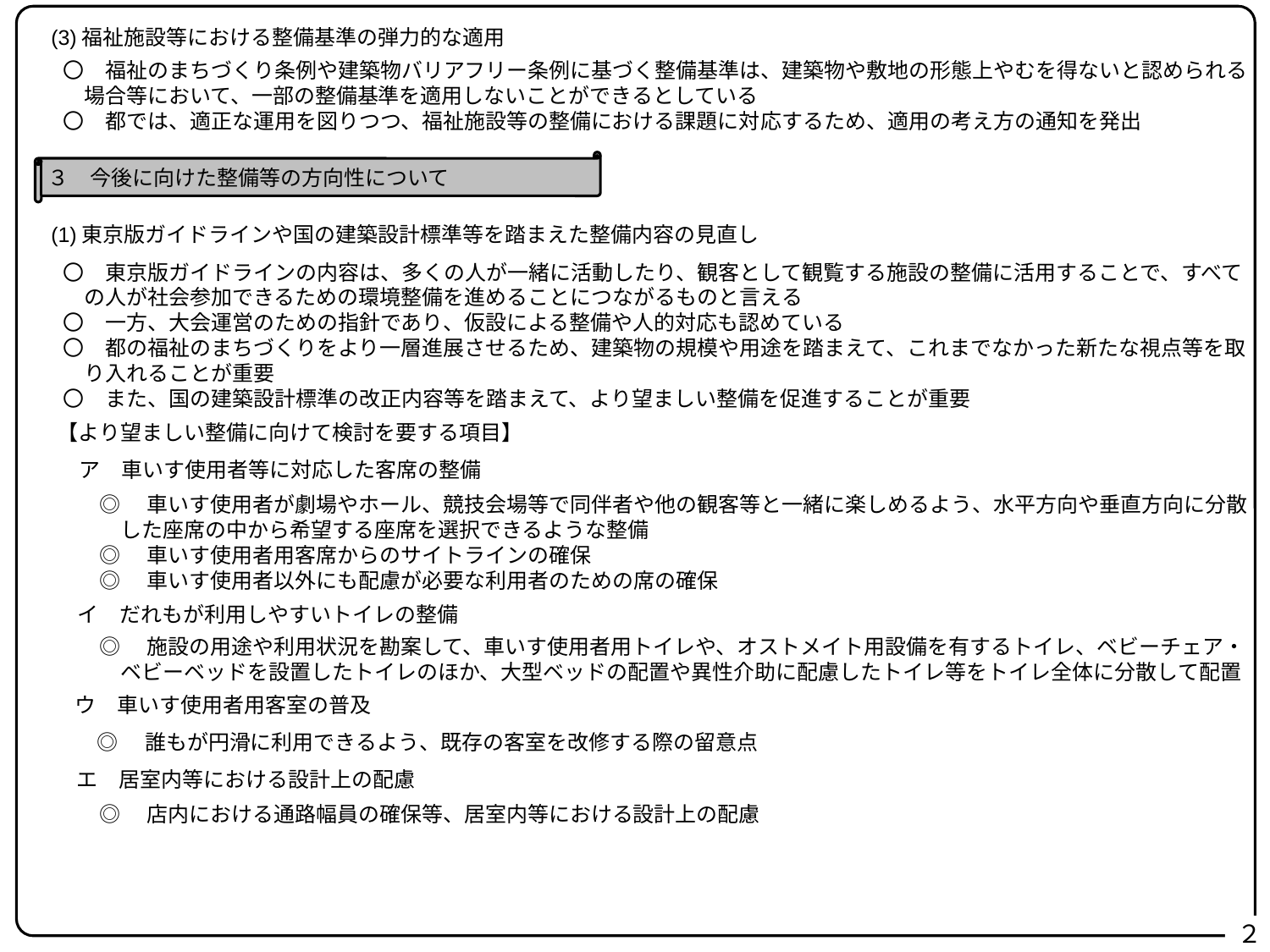

(3)福祉施設等における整備基準の弾力的な適用
〇　福祉のまちづくり条例や建築物バリアフリー条例に基づく整備基準は、建築物や敷地の形態上やむを得ないと認められる
　場合等において、一部の整備基準を適用しないことができるとしている
〇　都では、適正な運用を図りつつ、福祉施設等の整備における課題に対応するため、適用の考え方の通知を発出
３　今後に向けた整備等の方向性について
(1)東京版ガイドラインや国の建築設計標準等を踏まえた整備内容の見直し
〇　東京版ガイドラインの内容は、多くの人が一緒に活動したり、観客として観覧する施設の整備に活用することで、すべて
　の人が社会参加できるための環境整備を進めることにつながるものと言える
〇　一方、大会運営のための指針であり、仮設による整備や人的対応も認めている
〇　都の福祉のまちづくりをより一層進展させるため、建築物の規模や用途を踏まえて、これまでなかった新たな視点等を取
　り入れることが重要
〇　また、国の建築設計標準の改正内容等を踏まえて、より望ましい整備を促進することが重要
【より望ましい整備に向けて検討を要する項目】
ア　車いす使用者等に対応した客席の整備
◎　車いす使用者が劇場やホール、競技会場等で同伴者や他の観客等と一緒に楽しめるよう、水平方向や垂直方向に分散
　した座席の中から希望する座席を選択できるような整備
◎　車いす使用者用客席からのサイトラインの確保
◎　車いす使用者以外にも配慮が必要な利用者のための席の確保
イ　だれもが利用しやすいトイレの整備
◎　施設の用途や利用状況を勘案して、車いす使用者用トイレや、オストメイト用設備を有するトイレ、ベビーチェア・
　ベビーベッドを設置したトイレのほか、大型ベッドの配置や異性介助に配慮したトイレ等をトイレ全体に分散して配置
ウ　車いす使用者用客室の普及
◎　誰もが円滑に利用できるよう、既存の客室を改修する際の留意点
エ　居室内等における設計上の配慮
◎　店内における通路幅員の確保等、居室内等における設計上の配慮
２